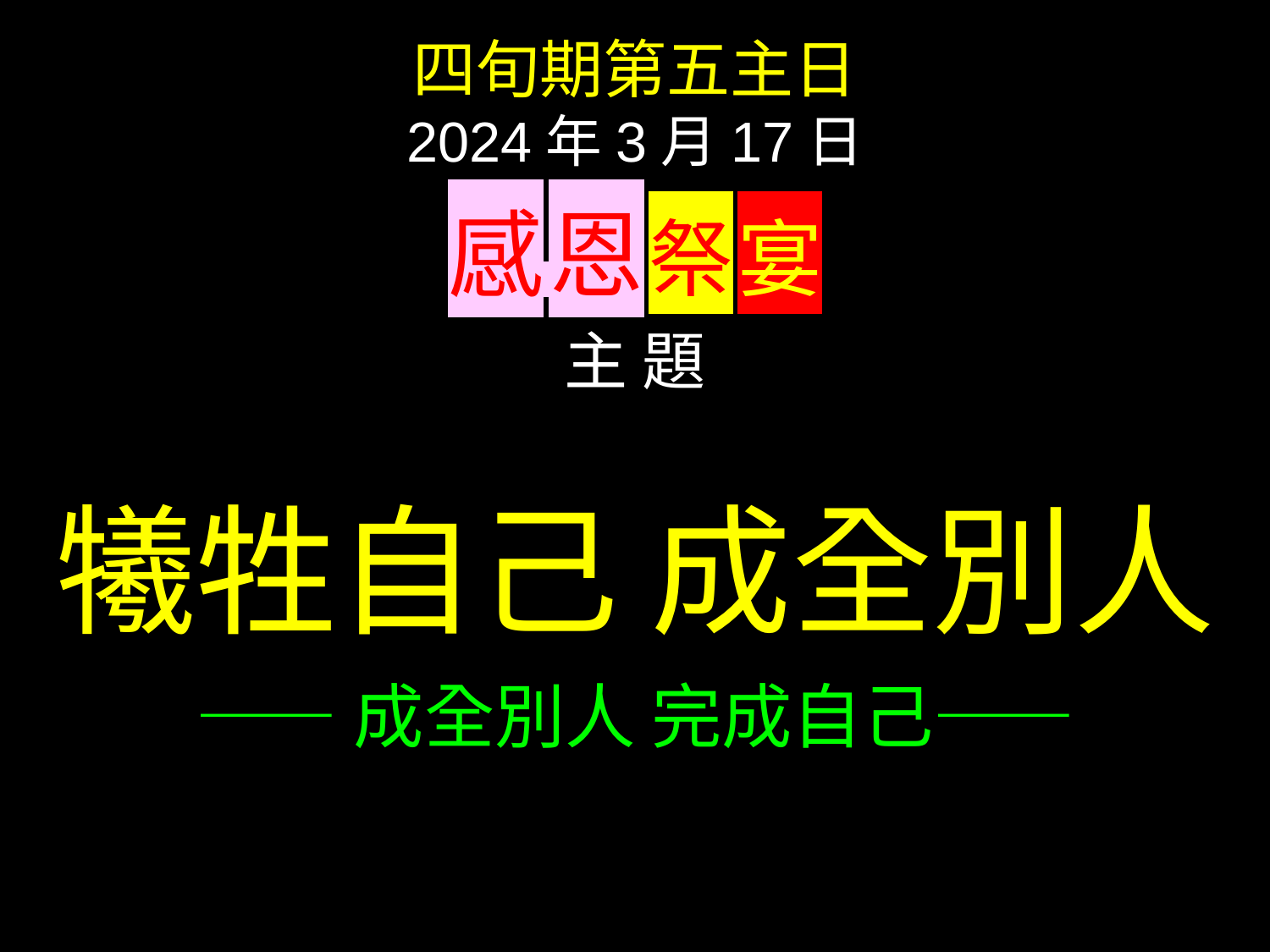

四旬期第五主日
2024年3月17日
感 恩 祭 宴

主 題

犧牲自己 成全別人
——成全別人 完成自己——